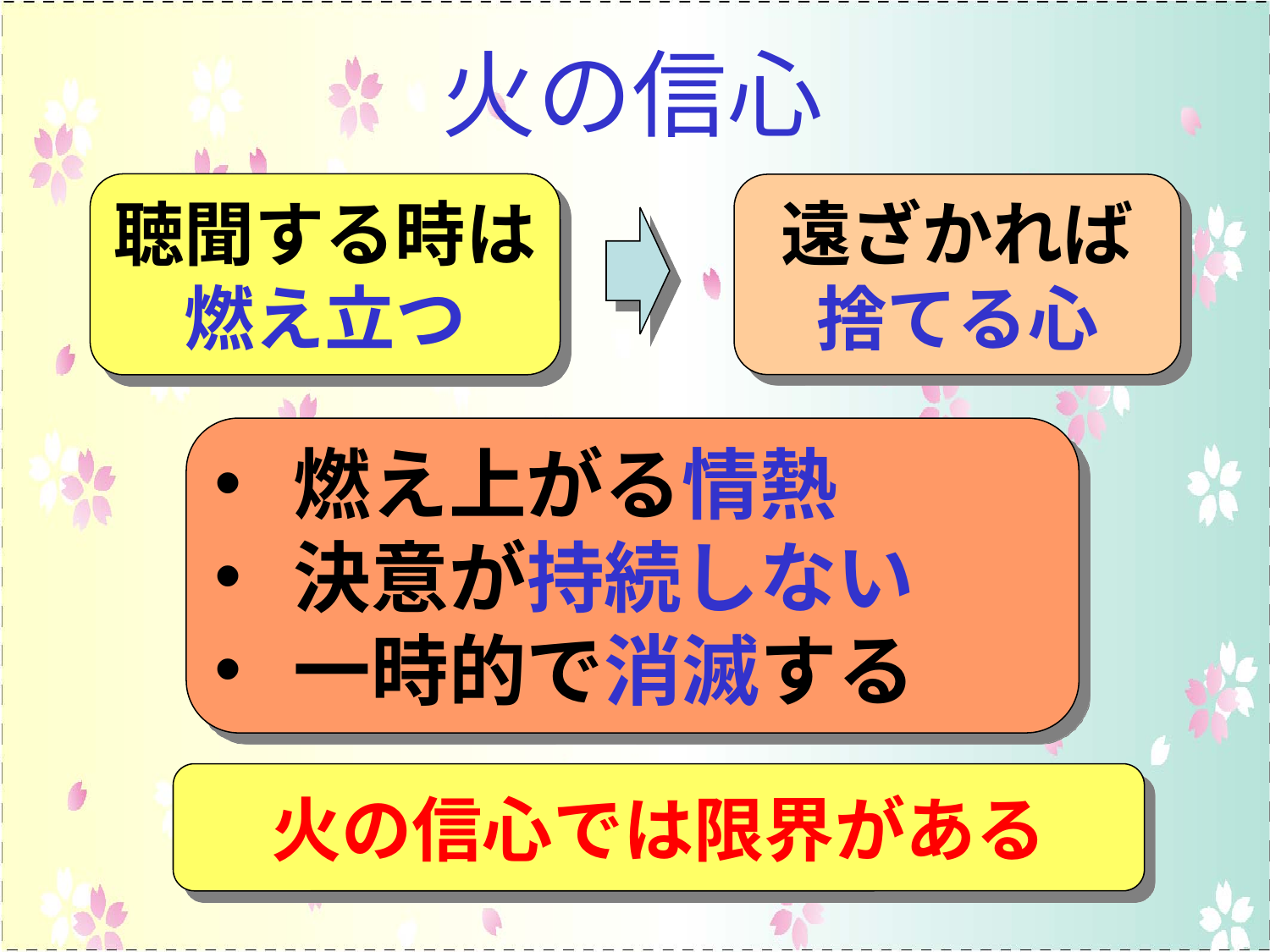

# 火の信心
聴聞する時は
燃え立つ
遠ざかれば
捨てる心

燃え上がる情熱
決意が持続しない
一時的で消滅する
火の信心では限界がある